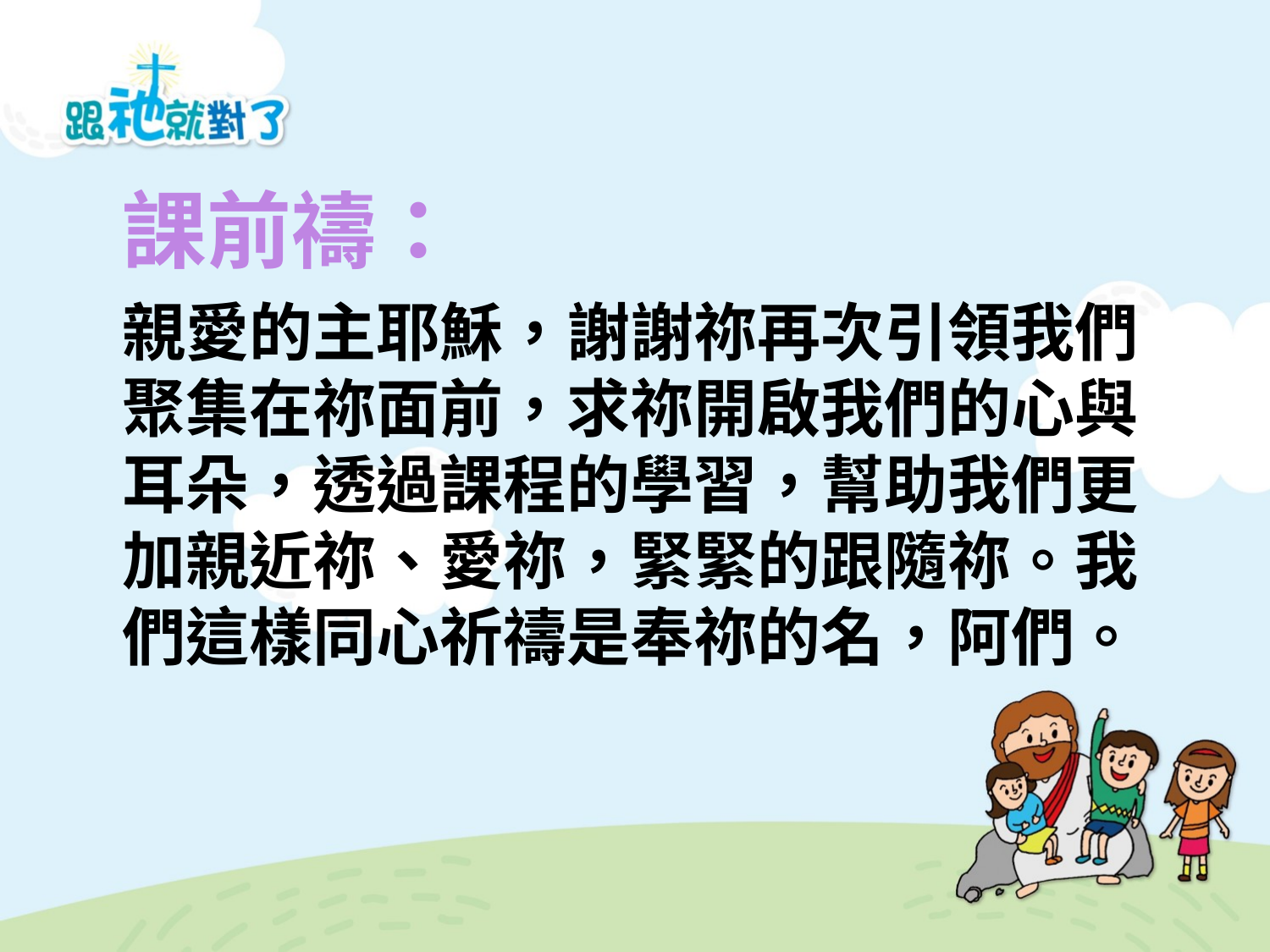

課前禱：
親愛的主耶穌，謝謝祢再次引領我們聚集在祢面前，求祢開啟我們的心與耳朵，透過課程的學習，幫助我們更加親近祢、愛祢，緊緊的跟隨祢。我們這樣同心祈禱是奉祢的名，阿們。